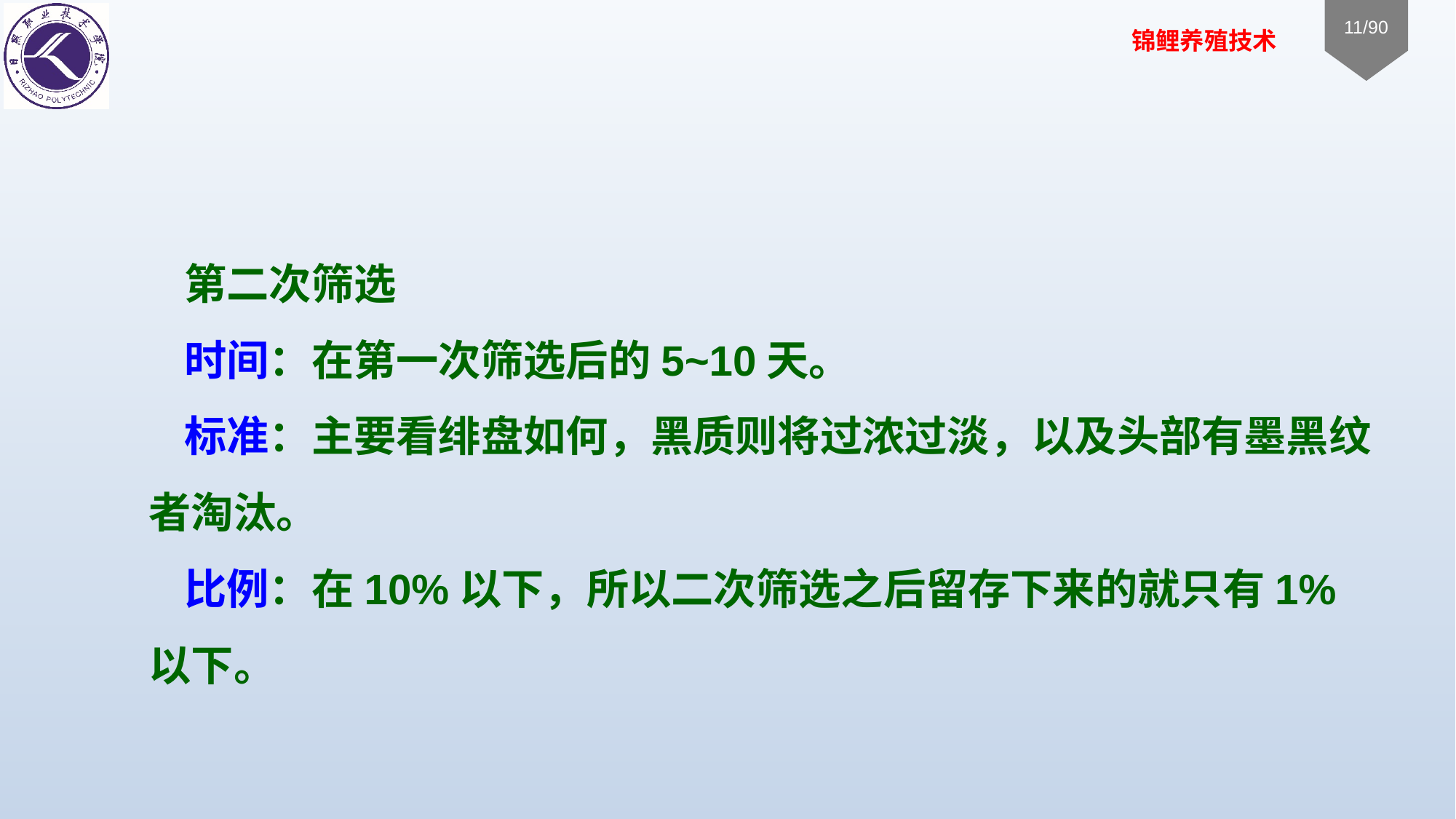

#
第二次筛选
时间：在第一次筛选后的5~10天。
标准：主要看绯盘如何，黑质则将过浓过淡，以及头部有墨黑纹者淘汰。
比例：在10%以下，所以二次筛选之后留存下来的就只有1%以下。